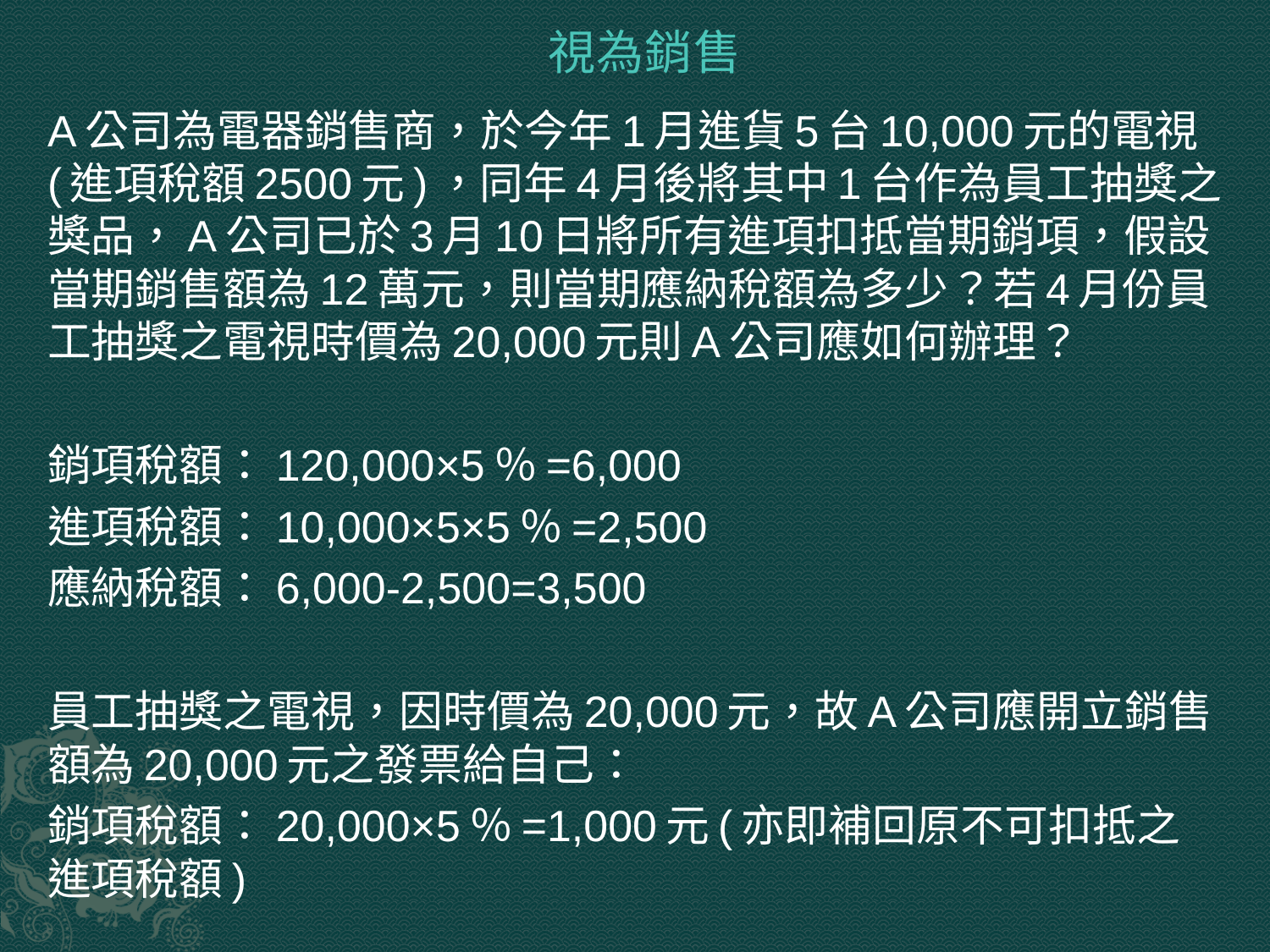

# 視為銷售
A公司為電器銷售商，於今年1月進貨5台10,000元的電視(進項稅額2500元)，同年4月後將其中1台作為員工抽獎之獎品，A公司已於3月10日將所有進項扣抵當期銷項，假設當期銷售額為12萬元，則當期應納稅額為多少？若4月份員工抽獎之電視時價為20,000元則A公司應如何辦理？

銷項稅額：120,000×5％=6,000
進項稅額：10,000×5×5％=2,500
應納稅額：6,000-2,500=3,500

員工抽獎之電視，因時價為20,000元，故A公司應開立銷售額為20,000元之發票給自己：
銷項稅額：20,000×5％=1,000元(亦即補回原不可扣抵之進項稅額)